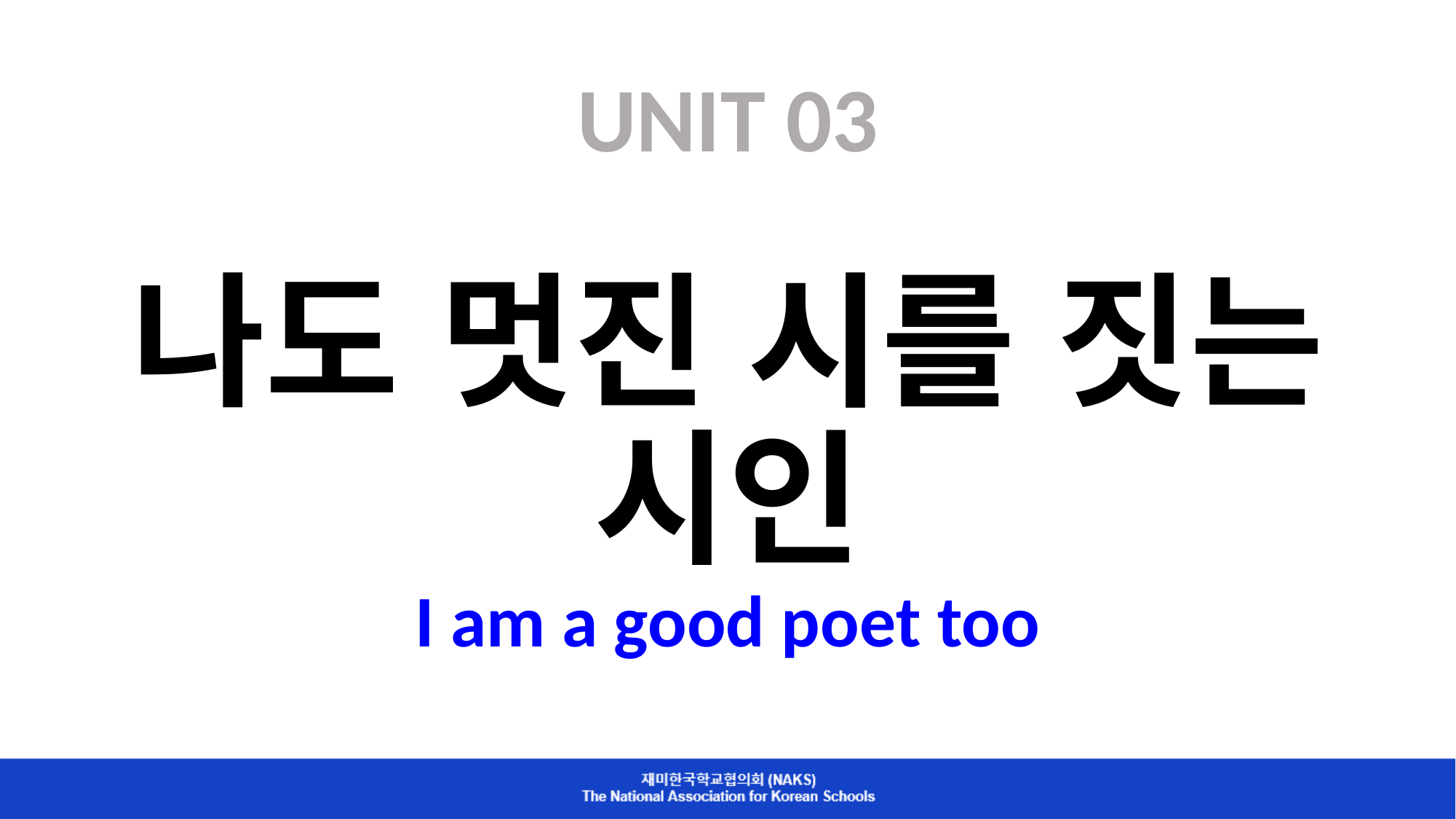

# UNIT 03 나도 멋진 시를 짓는 시인 I am a good poet too